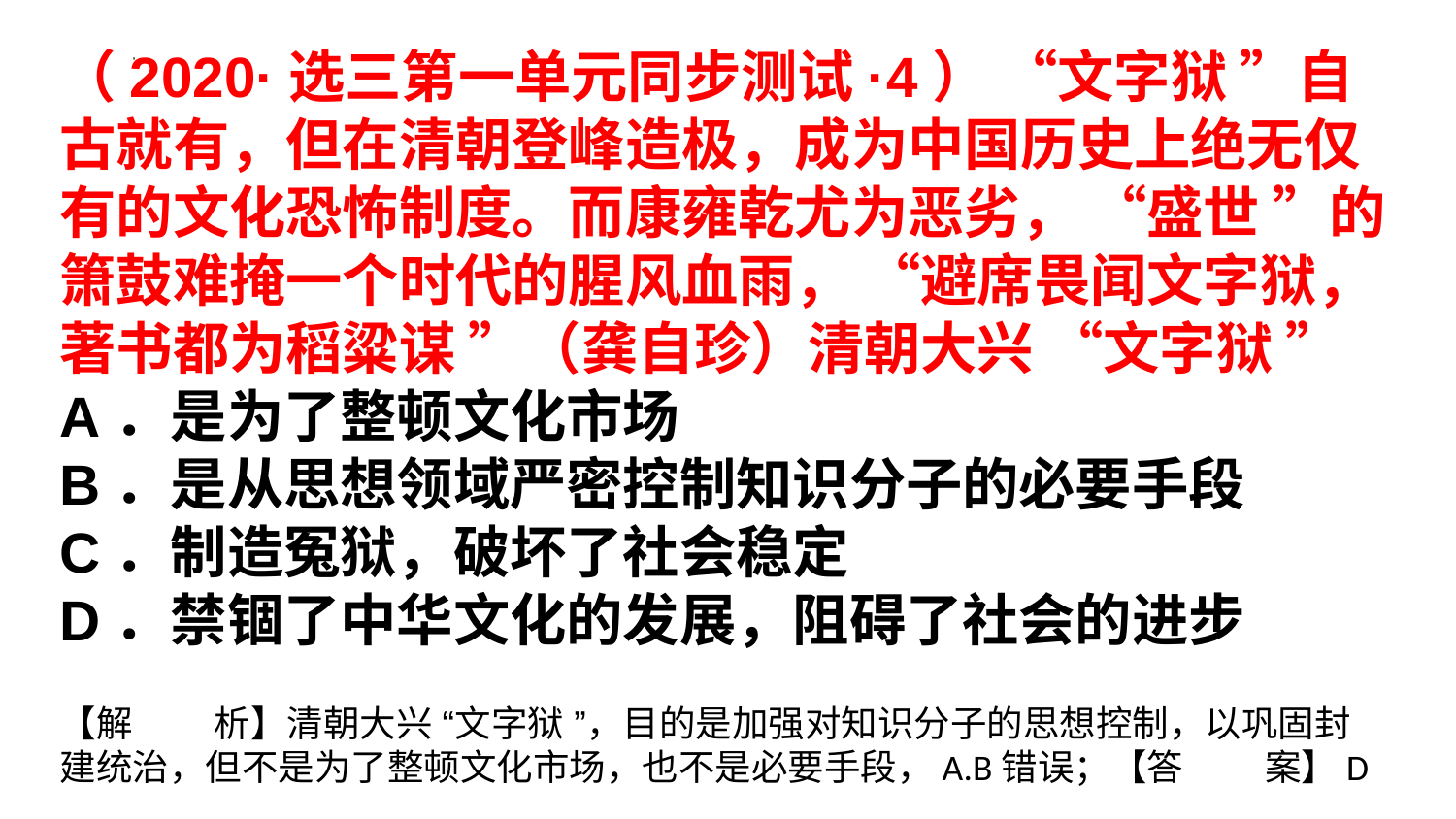

（2020·选三第一单元同步测试·4） “文字狱 ”自古就有，但在清朝登峰造极，成为中国历史上绝无仅有的文化恐怖制度。而康雍乾尤为恶劣， “盛世 ”的箫鼓难掩一个时代的腥风血雨， “避席畏闻文字狱，著书都为稻粱谋 ”（龚自珍）清朝大兴 “文字狱 ”
A．是为了整顿文化市场
B．是从思想领域严密控制知识分子的必要手段
C．制造冤狱，破坏了社会稳定
D．禁锢了中华文化的发展，阻碍了社会的进步
【解        析】清朝大兴 “文字狱 ”，目的是加强对知识分子的思想控制，以巩固封建统治，但不是为了整顿文化市场，也不是必要手段，A.B错误；【答        案】D